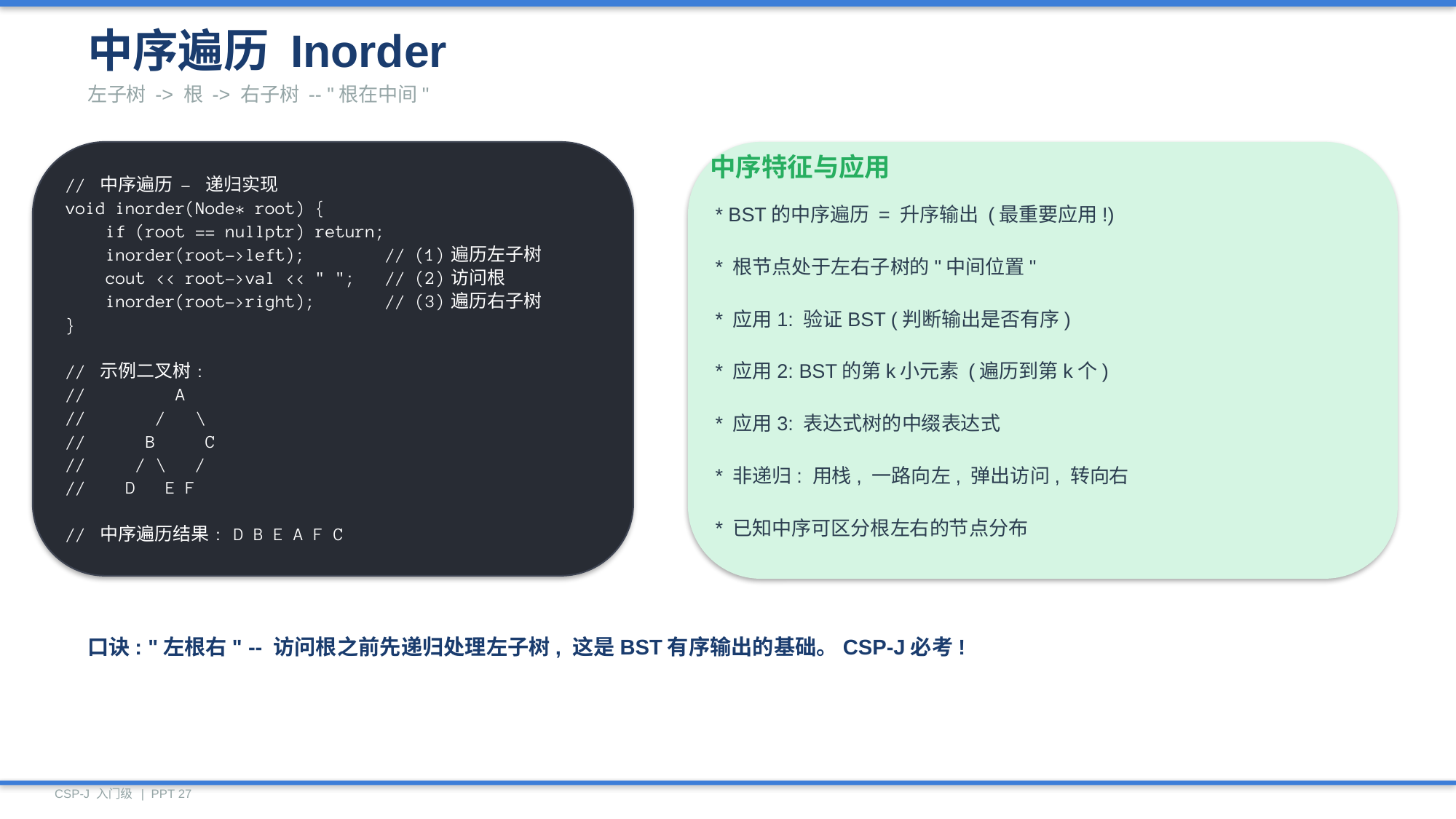

中序遍历 Inorder
左子树 -> 根 -> 右子树 -- "根在中间"
// 中序遍历 - 递归实现
void inorder(Node* root) {
    if (root == nullptr) return;
    inorder(root->left);        // (1)遍历左子树
    cout << root->val << " ";   // (2)访问根
    inorder(root->right);       // (3)遍历右子树
}

// 示例二叉树:
//         A
//       /   \
//      B     C
//     / \   /
//    D   E F

// 中序遍历结果: D B E A F C

中序特征与应用
* BST的中序遍历 = 升序输出 (最重要应用!)
* 根节点处于左右子树的"中间位置"
* 应用1: 验证BST (判断输出是否有序)
* 应用2: BST的第k小元素 (遍历到第k个)
* 应用3: 表达式树的中缀表达式
* 非递归: 用栈, 一路向左, 弹出访问, 转向右
* 已知中序可区分根左右的节点分布
口诀: "左根右" -- 访问根之前先递归处理左子树, 这是BST有序输出的基础。CSP-J必考!

CSP-J 入门级  |  PPT 27